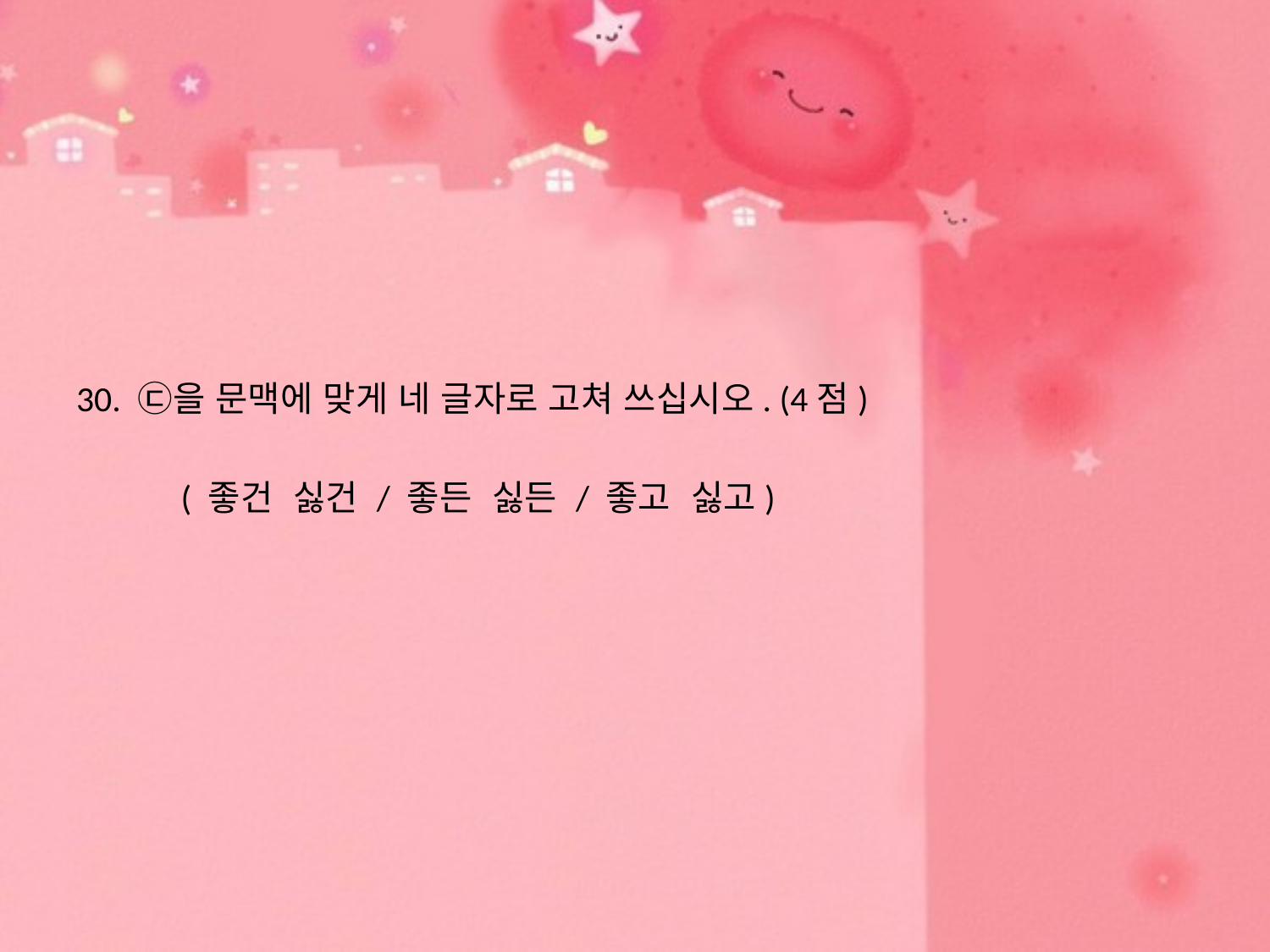

#

30. ㉢을 문맥에 맞게 네 글자로 고쳐 쓰십시오. (4점)

             ( 좋건  싫건 / 좋든  싫든 / 좋고  싫고)